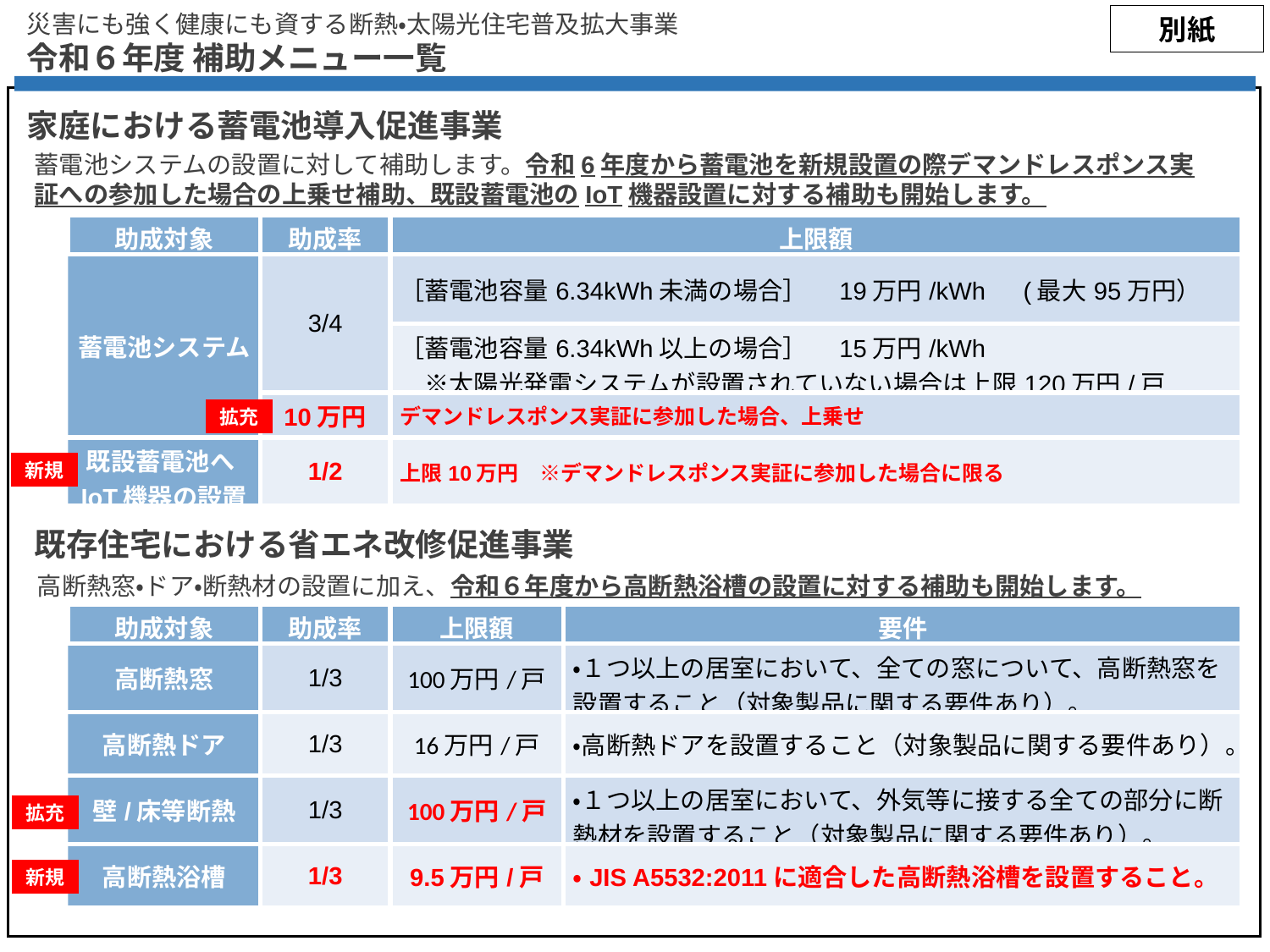

災害にも強く健康にも資する断熱・太陽光住宅普及拡大事業
令和６年度 補助メニュー一覧
別紙

家庭における蓄電池導入促進事業
蓄電池システムの設置に対して補助します。令和6年度から蓄電池を新規設置の際デマンドレスポンス実証への参加した場合の上乗せ補助、既設蓄電池のIoT機器設置に対する補助も開始します。
| 助成対象 | 助成率 | 上限額 |
| --- | --- | --- |
| 蓄電池システム | 3/4 | ［蓄電池容量6.34kWh未満の場合］　19万円/kWh　(最大95万円） |
|  |  | ［蓄電池容量6.34kWh以上の場合］　15万円/kWh 　※太陽光発電システムが設置されていない場合は上限120万円/戸 |
|  | 10万円 | デマンドレスポンス実証に参加した場合、上乗せ |
| 既設蓄電池へIoT機器の設置 | 1/2 | 上限10万円　※デマンドレスポンス実証に参加した場合に限る |
拡充
新規
既存住宅における省エネ改修促進事業
　高断熱窓・ドア・断熱材の設置に加え、令和６年度から高断熱浴槽の設置に対する補助も開始します。
| 助成対象 | 助成率 | 上限額 | 要件 |
| --- | --- | --- | --- |
| 高断熱窓 | 1/3 | 100万円/戸 | ・１つ以上の居室において、全ての窓について、高断熱窓を設置すること（対象製品に関する要件あり）。 |
| 高断熱ドア | 1/3 | 16万円/戸 | ・高断熱ドアを設置すること（対象製品に関する要件あり）。 |
| 壁/床等断熱 | 1/3 | 100万円/戸 | ・１つ以上の居室において、外気等に接する全ての部分に断熱材を設置すること（対象製品に関する要件あり）。 |
| 高断熱浴槽 | 1/3 | 9.5万円/戸 | ・JIS A5532:2011に適合した高断熱浴槽を設置すること。 |
拡充
新規